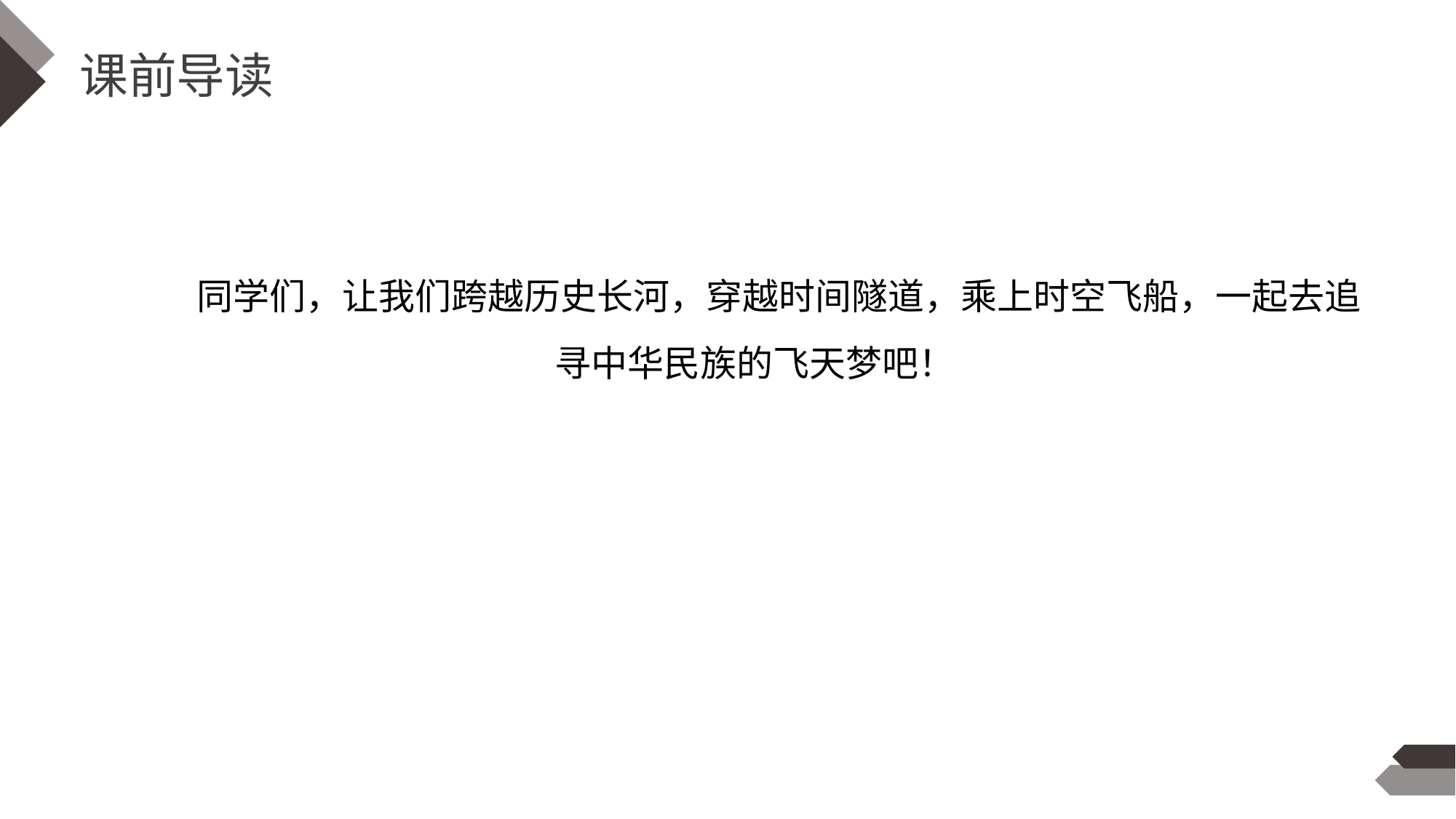

课前导读
    同学们，让我们跨越历史长河，穿越时间隧道，乘上时空飞船，一起去追寻中华民族的飞天梦吧！